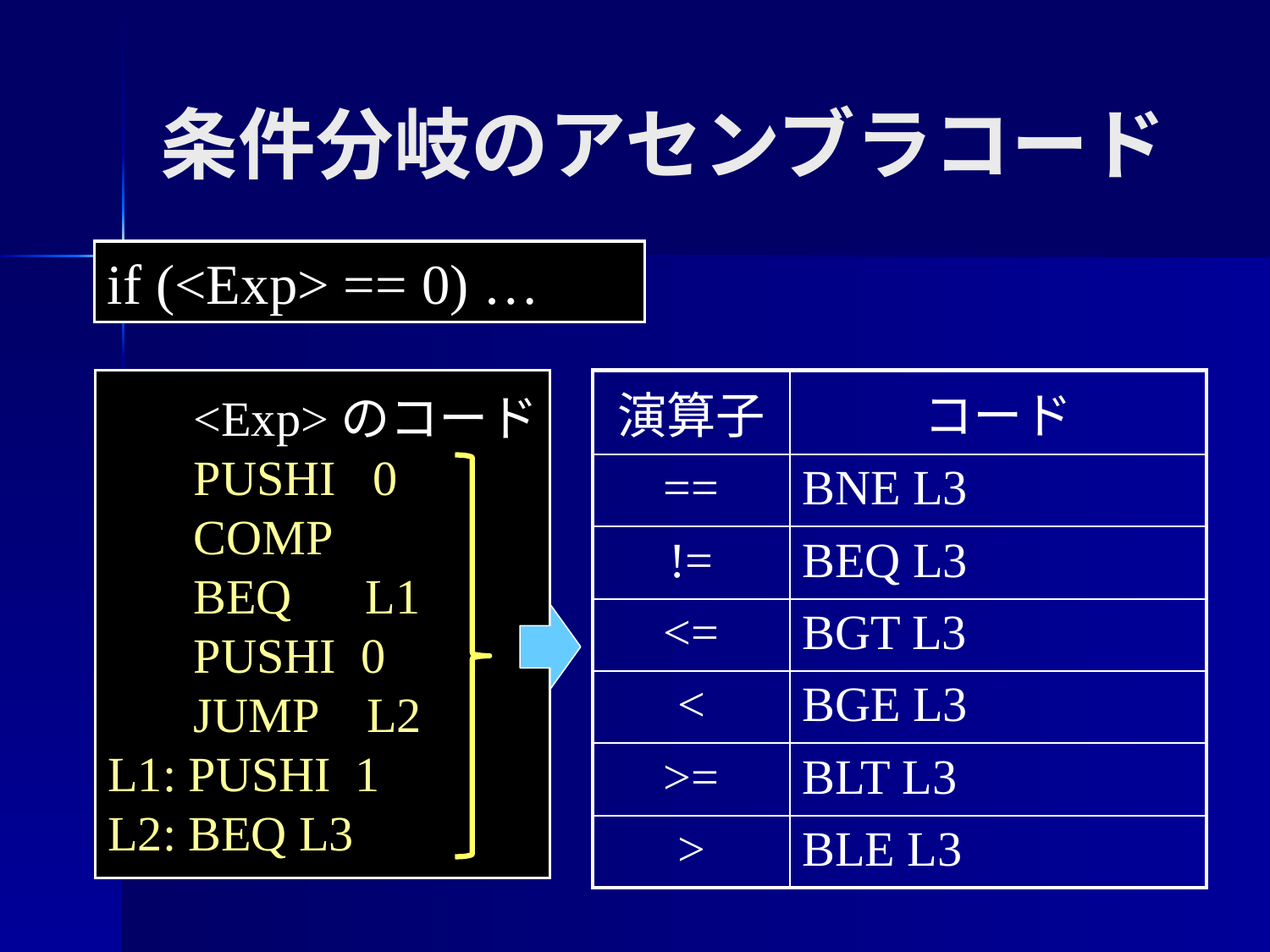

条件分岐のアセンブラコード
if (<Exp> == 0) …
       <Exp>のコード
       PUSHI   0
       COMP
       BEQ      L1
       PUSHI  0
       JUMP    L2
L1: PUSHI  1
L2: BEQ L3
| 演算子 | コード |
| --- | --- |
| == | BNE L3 |
| != | BEQ L3 |
| <= | BGT L3 |
| < | BGE L3 |
| >= | BLT L3 |
| > | BLE L3 |